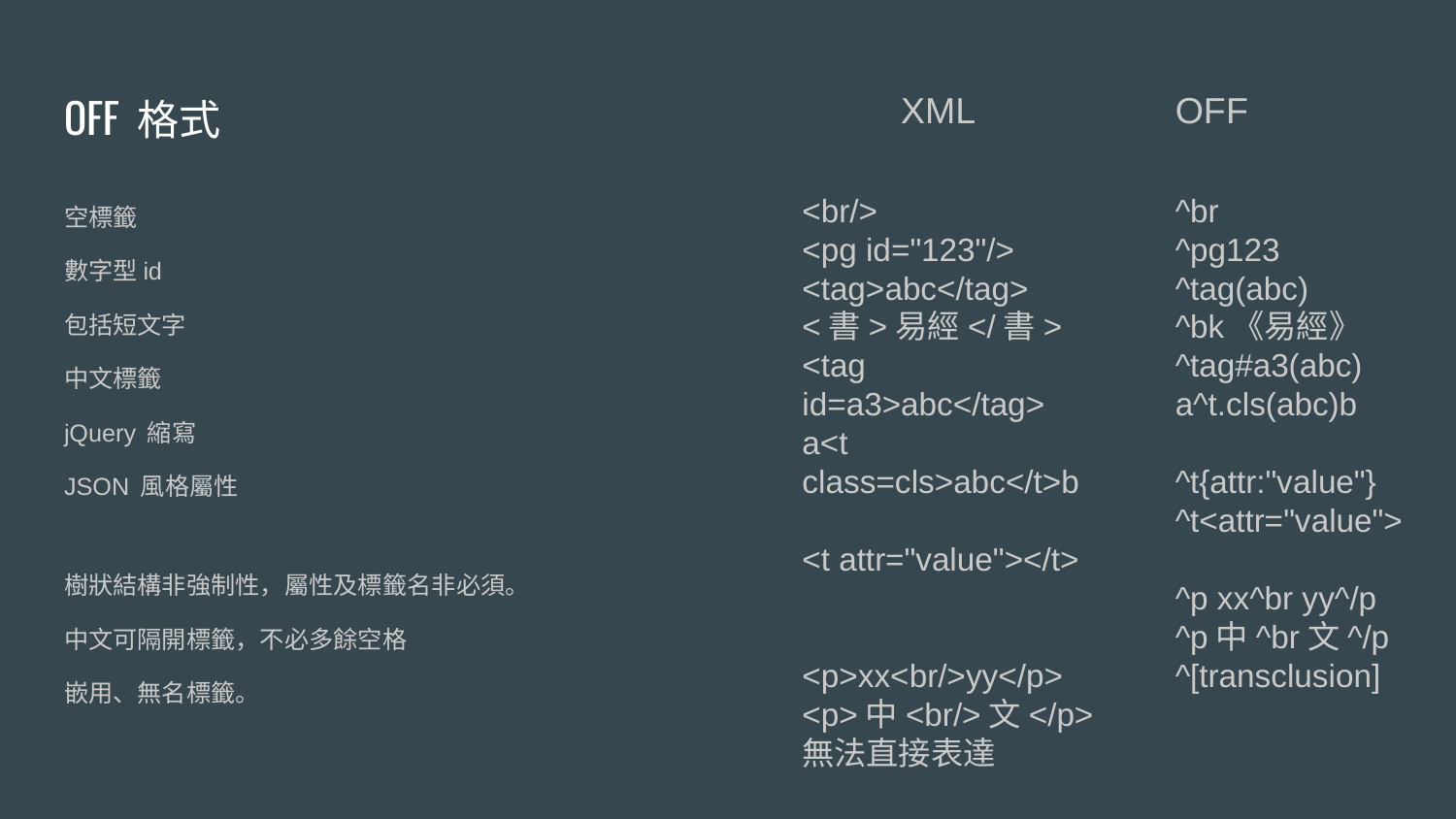

# OFF 格式
XML
OFF
<br/>
<pg id="123"/>
<tag>abc</tag>
<書>易經</書>
<tag id=a3>abc</tag>
a<t class=cls>abc</t>b

<t attr="value"></t>

<p>xx<br/>yy</p>
<p>中<br/>文</p>
無法直接表達
^br
^pg123
^tag(abc)
^bk《易經》
^tag#a3(abc)
a^t.cls(abc)b

^t{attr:"value"}
^t<attr="value">

^p xx^br yy^/p
^p中^br文^/p
^[transclusion]
空標籤
數字型id
包括短文字
中文標籤
jQuery 縮寫
JSON 風格屬性

樹狀結構非強制性，屬性及標籤名非必須。
中文可隔開標籤，不必多餘空格
嵌用、無名標籤。